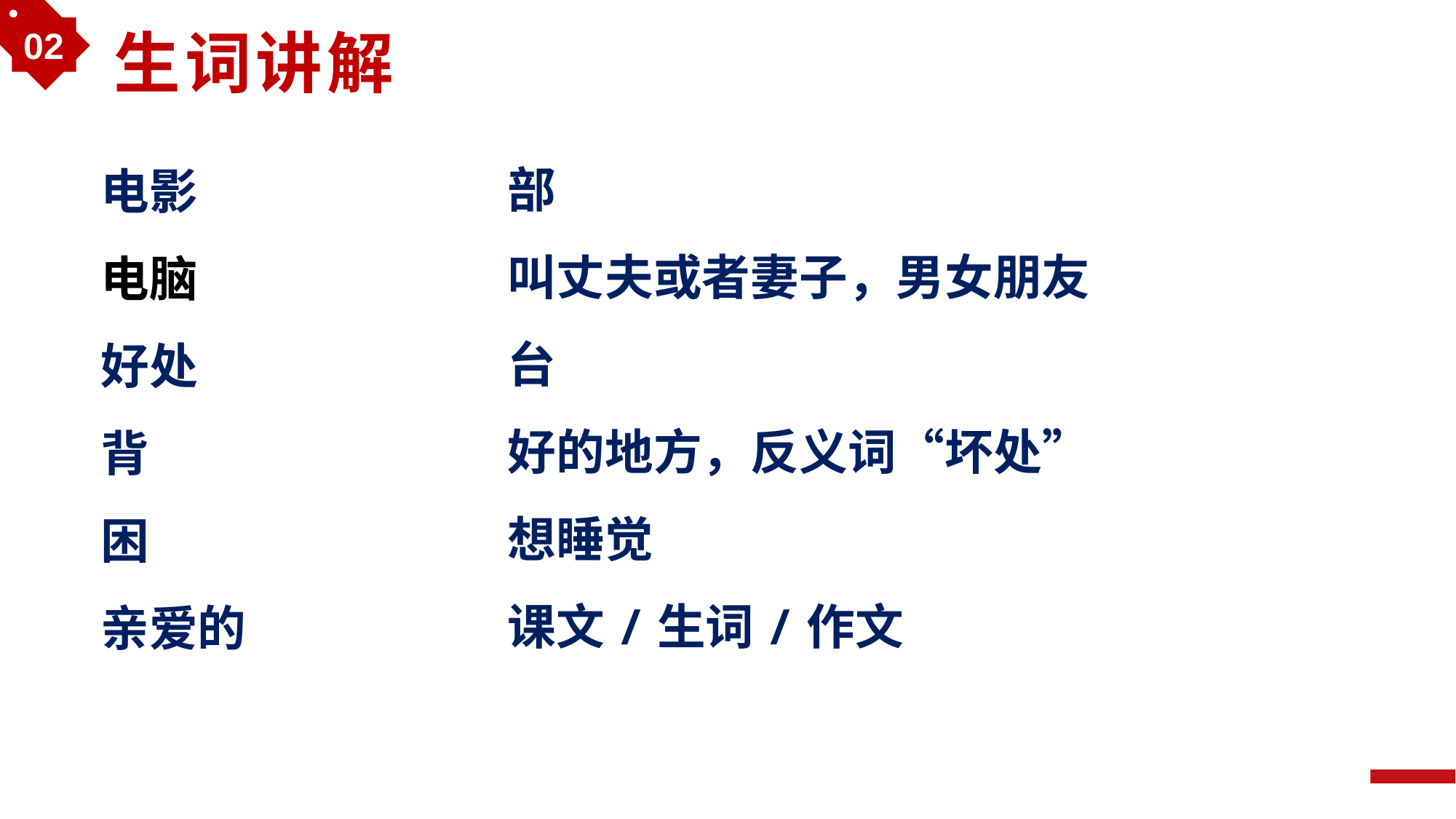

02
生词讲解
部
叫丈夫或者妻子，男女朋友
台
好的地方，反义词“坏处”
想睡觉
课文/生词/作文
电影
电脑
好处
背
困
亲爱的